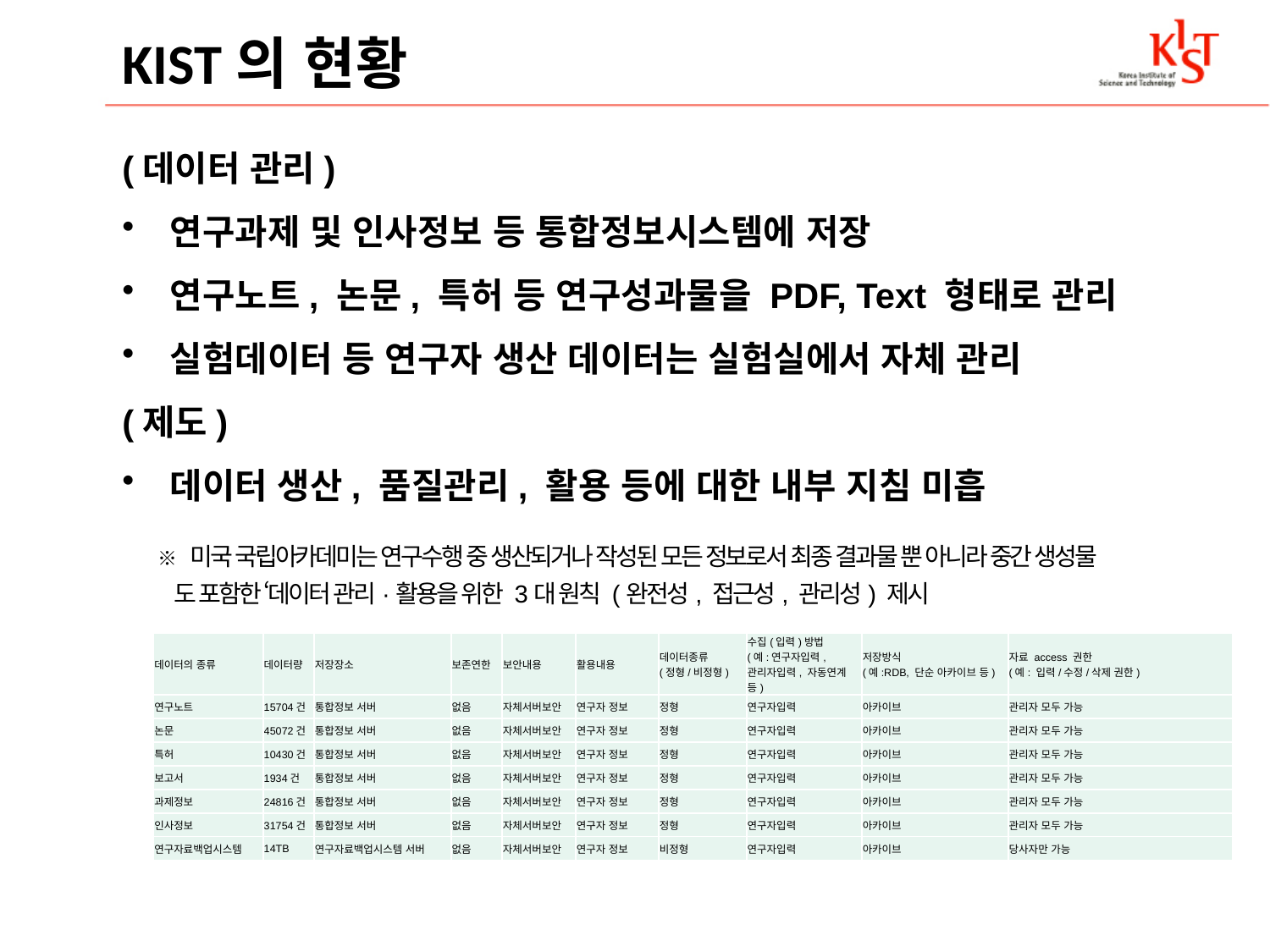

# KIST의 현황
(데이터 관리)
연구과제 및 인사정보 등 통합정보시스템에 저장
연구노트, 논문, 특허 등 연구성과물을 PDF, Text 형태로 관리
실험데이터 등 연구자 생산 데이터는 실험실에서 자체 관리
(제도)
데이터 생산, 품질관리, 활용 등에 대한 내부 지침 미흡
    ※ 미국 국립아카데미는 연구수행 중 생산되거나 작성된 모든 정보로서 최종 결과물 뿐 아니라 중간 생성물
            도 포함한 ‘데이터 관리·활용을 위한 3대 원칙 (완전성, 접근성, 관리성) 제시
| 데이터의 종류 | 데이터량 | 저장장소 | 보존연한 | 보안내용 | 활용내용 | 데이터종류 (정형/비정형) | 수집(입력)방법 (예:연구자입력, 관리자입력, 자동연계 등) | 저장방식 (예:RDB, 단순 아카이브 등) | 자료 access 권한 (예: 입력/수정/삭제 권한) |
| --- | --- | --- | --- | --- | --- | --- | --- | --- | --- |
| 연구노트 | 15704건 | 통합정보 서버 | 없음 | 자체서버보안 | 연구자 정보 | 정형 | 연구자입력 | 아카이브 | 관리자 모두 가능 |
| 논문 | 45072건 | 통합정보 서버 | 없음 | 자체서버보안 | 연구자 정보 | 정형 | 연구자입력 | 아카이브 | 관리자 모두 가능 |
| 특허 | 10430건 | 통합정보 서버 | 없음 | 자체서버보안 | 연구자 정보 | 정형 | 연구자입력 | 아카이브 | 관리자 모두 가능 |
| 보고서 | 1934건 | 통합정보 서버 | 없음 | 자체서버보안 | 연구자 정보 | 정형 | 연구자입력 | 아카이브 | 관리자 모두 가능 |
| 과제정보 | 24816건 | 통합정보 서버 | 없음 | 자체서버보안 | 연구자 정보 | 정형 | 연구자입력 | 아카이브 | 관리자 모두 가능 |
| 인사정보 | 31754건 | 통합정보 서버 | 없음 | 자체서버보안 | 연구자 정보 | 정형 | 연구자입력 | 아카이브 | 관리자 모두 가능 |
| 연구자료백업시스템 | 14TB | 연구자료백업시스템 서버 | 없음 | 자체서버보안 | 연구자 정보 | 비정형 | 연구자입력 | 아카이브 | 당사자만 가능 |